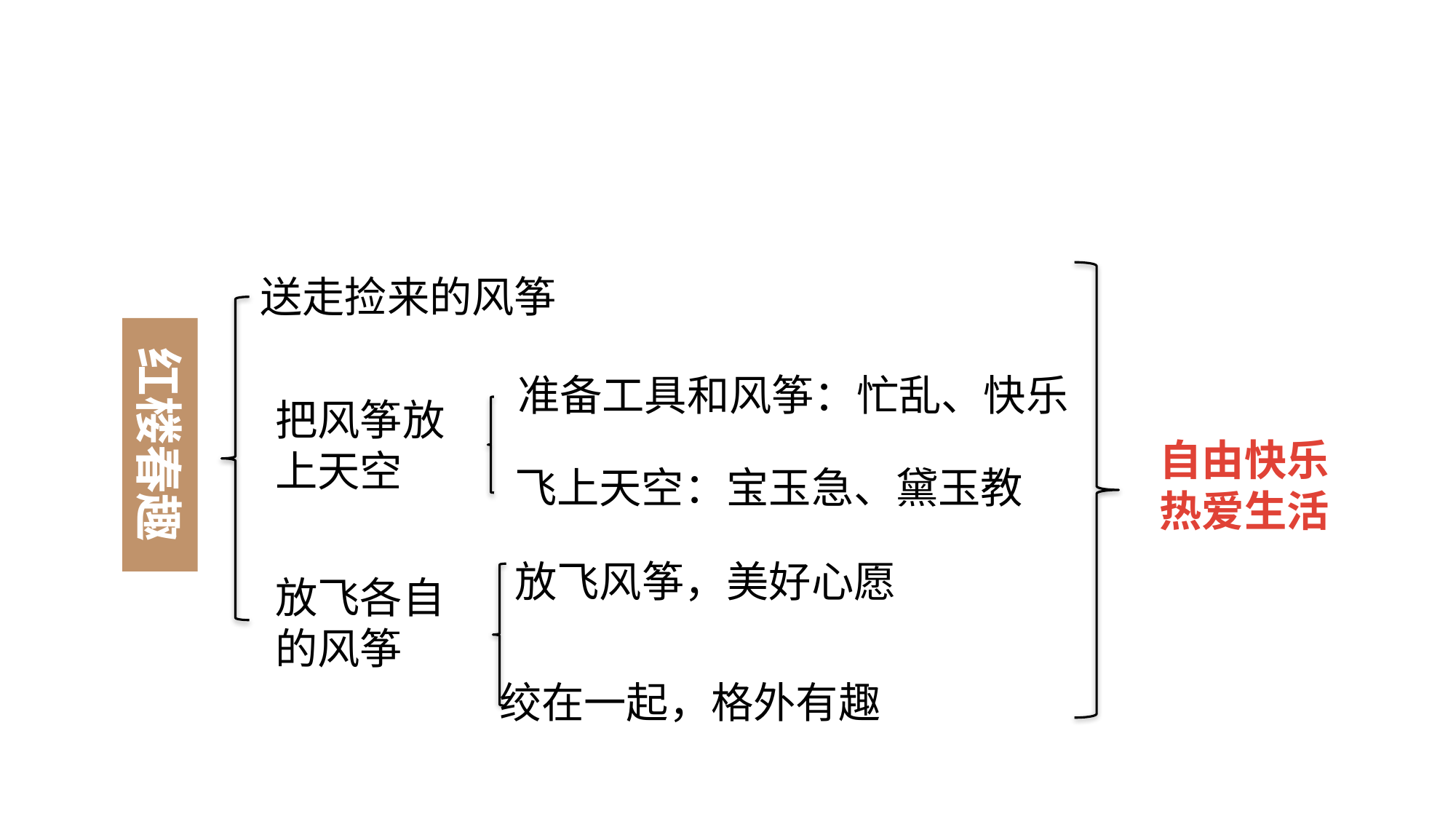

送走捡来的风筝

红楼春趣
准备工具和风筝：忙乱、快乐
把风筝放上天空

自由快乐
热爱生活
飞上天空：宝玉急、黛玉教

放飞风筝，美好心愿

放飞各自 的风筝
绞在一起，格外有趣